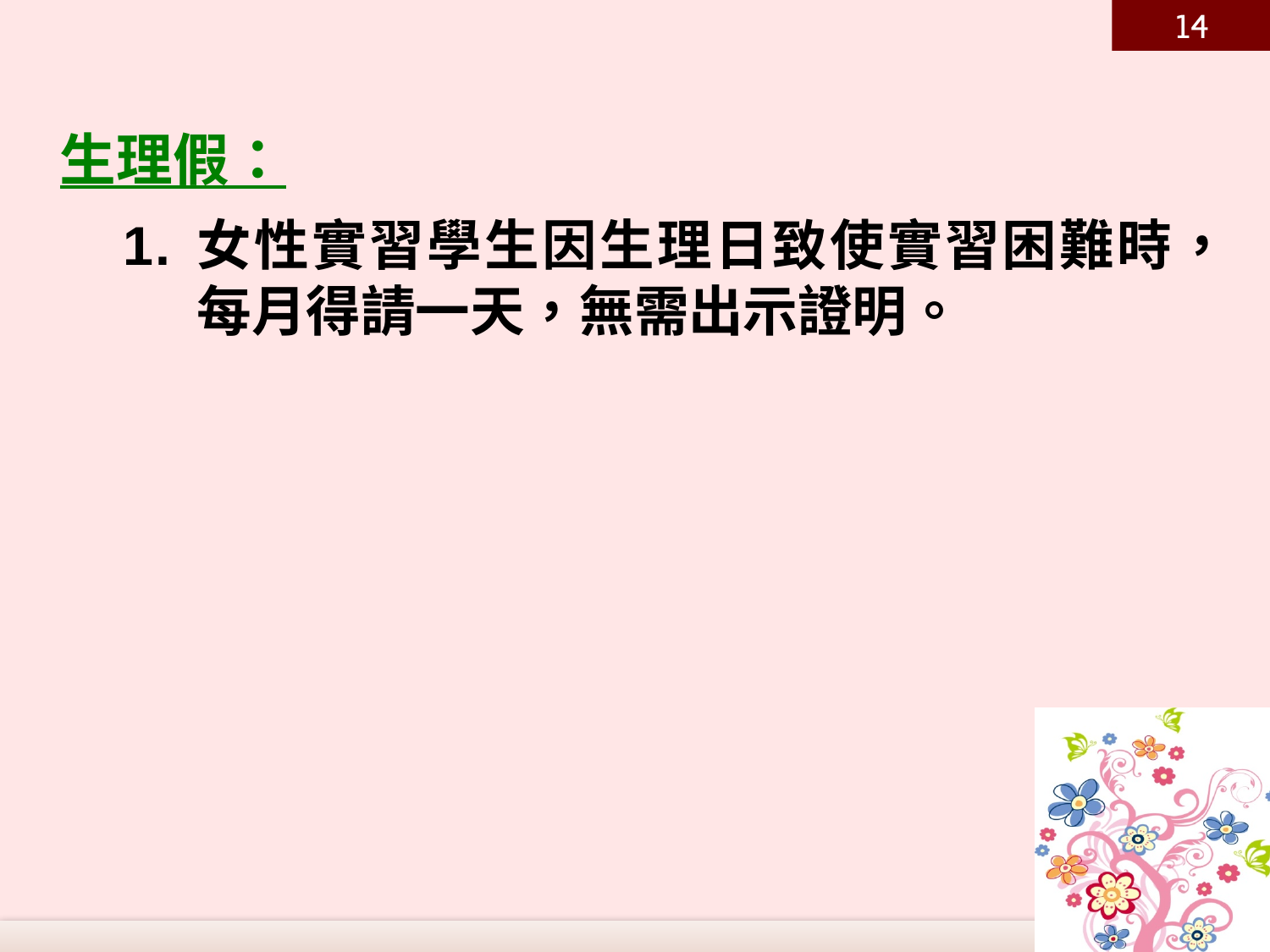

14
生理假：
女性實習學生因生理日致使實習困難時，每月得請一天，無需出示證明。